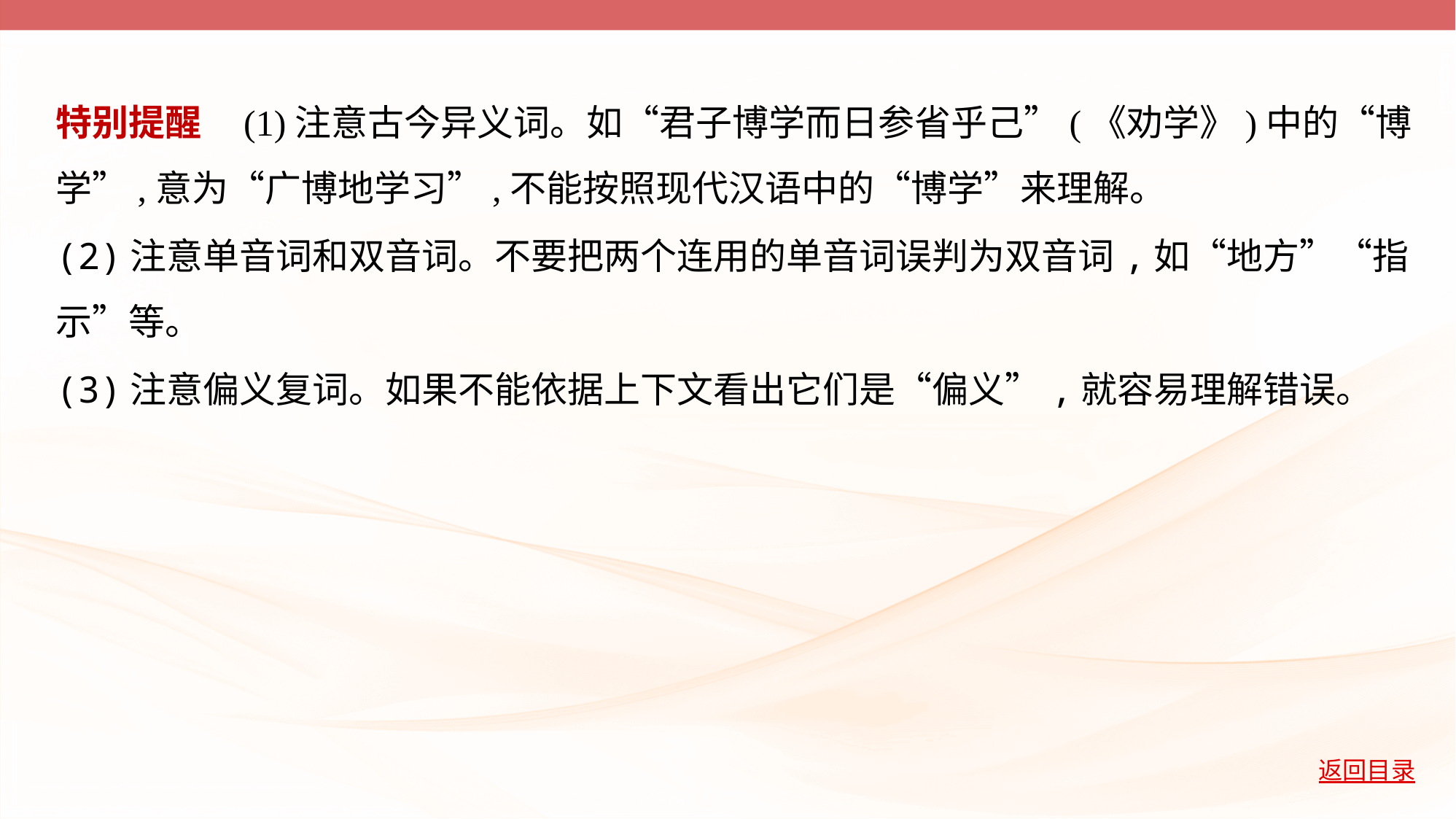

特别提醒    (1)注意古今异义词。如“君子博学而日参省乎己”(《劝学》)中的“博
学”,意为“广博地学习”,不能按照现代汉语中的“博学”来理解。
(2)注意单音词和双音词。不要把两个连用的单音词误判为双音词,如“地方”“指
示”等。
(3)注意偏义复词。如果不能依据上下文看出它们是“偏义”,就容易理解错误。